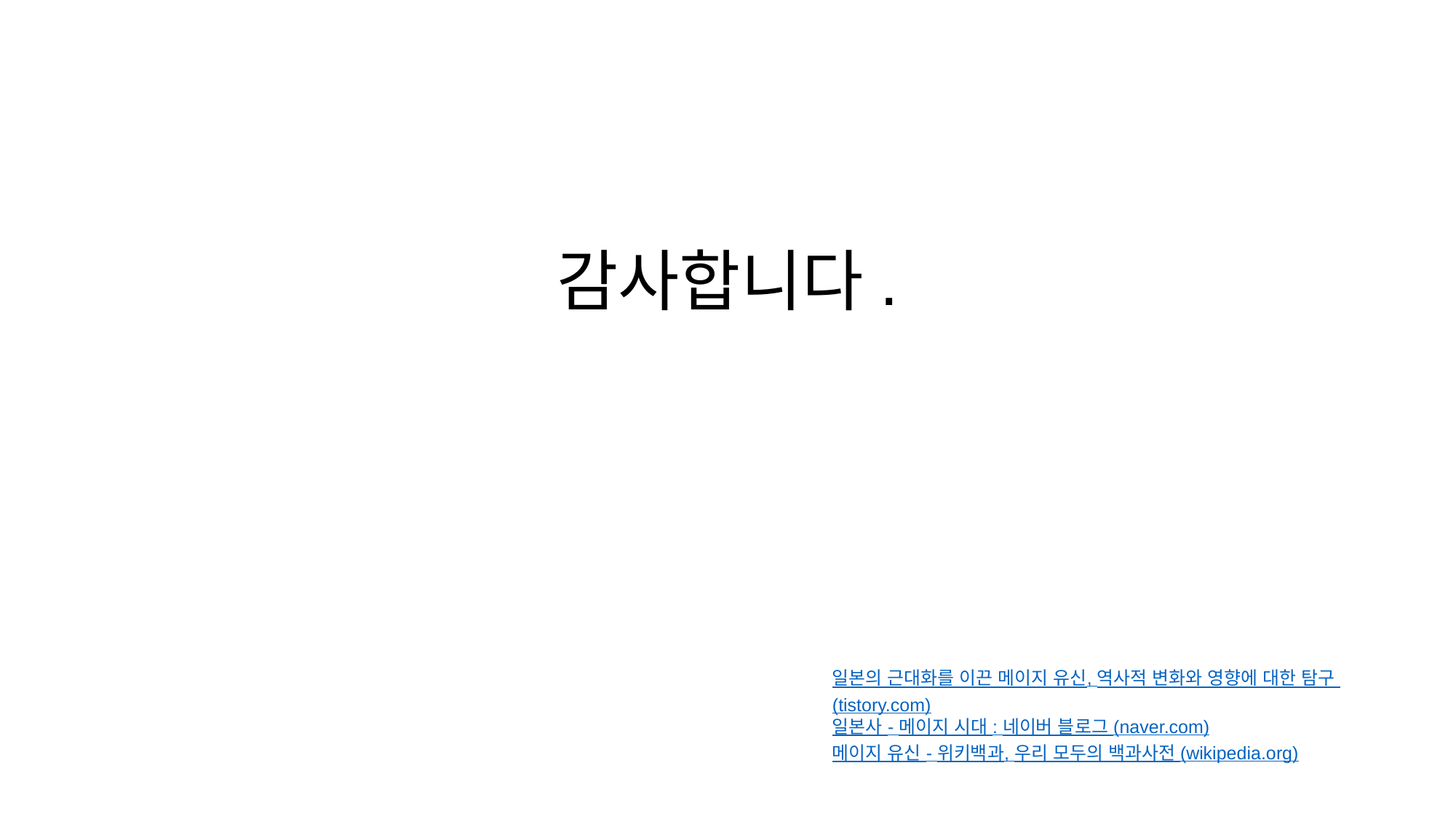

# 감사합니다.
일본의 근대화를 이끈 메이지 유신, 역사적 변화와 영향에 대한 탐구 (tistory.com)
일본사 - 메이지 시대 : 네이버 블로그 (naver.com)
메이지 유신 - 위키백과, 우리 모두의 백과사전 (wikipedia.org)